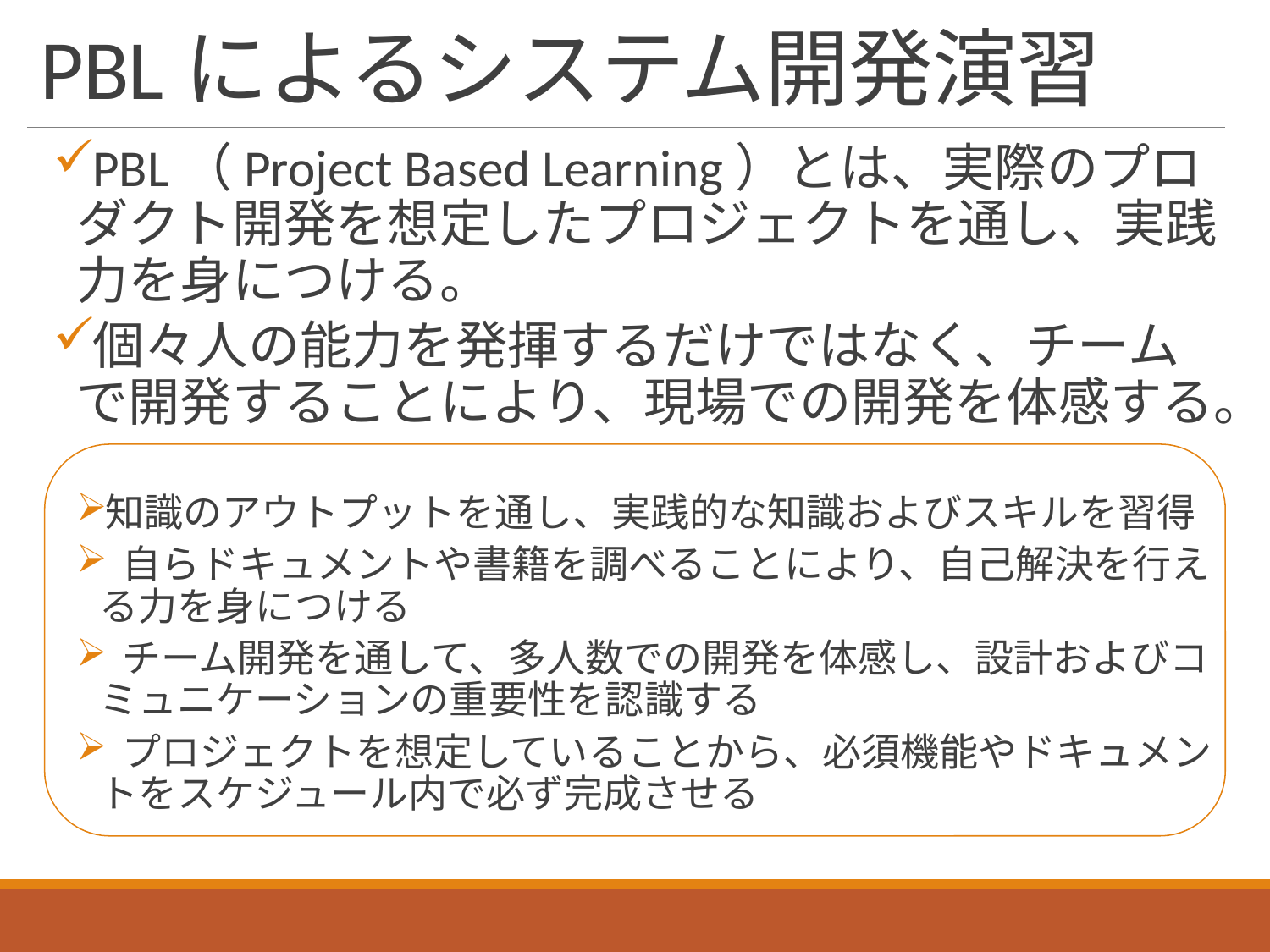

# PBLによるシステム開発演習
PBL（Project Based Learning）とは、実際のプロダクト開発を想定したプロジェクトを通し、実践力を身につける。
個々人の能力を発揮するだけではなく、チームで開発することにより、現場での開発を体感する。

知識のアウトプットを通し、実践的な知識およびスキルを習得
 自らドキュメントや書籍を調べることにより、自己解決を行える力を身につける
 チーム開発を通して、多人数での開発を体感し、設計およびコミュニケーションの重要性を認識する
 プロジェクトを想定していることから、必須機能やドキュメントをスケジュール内で必ず完成させる